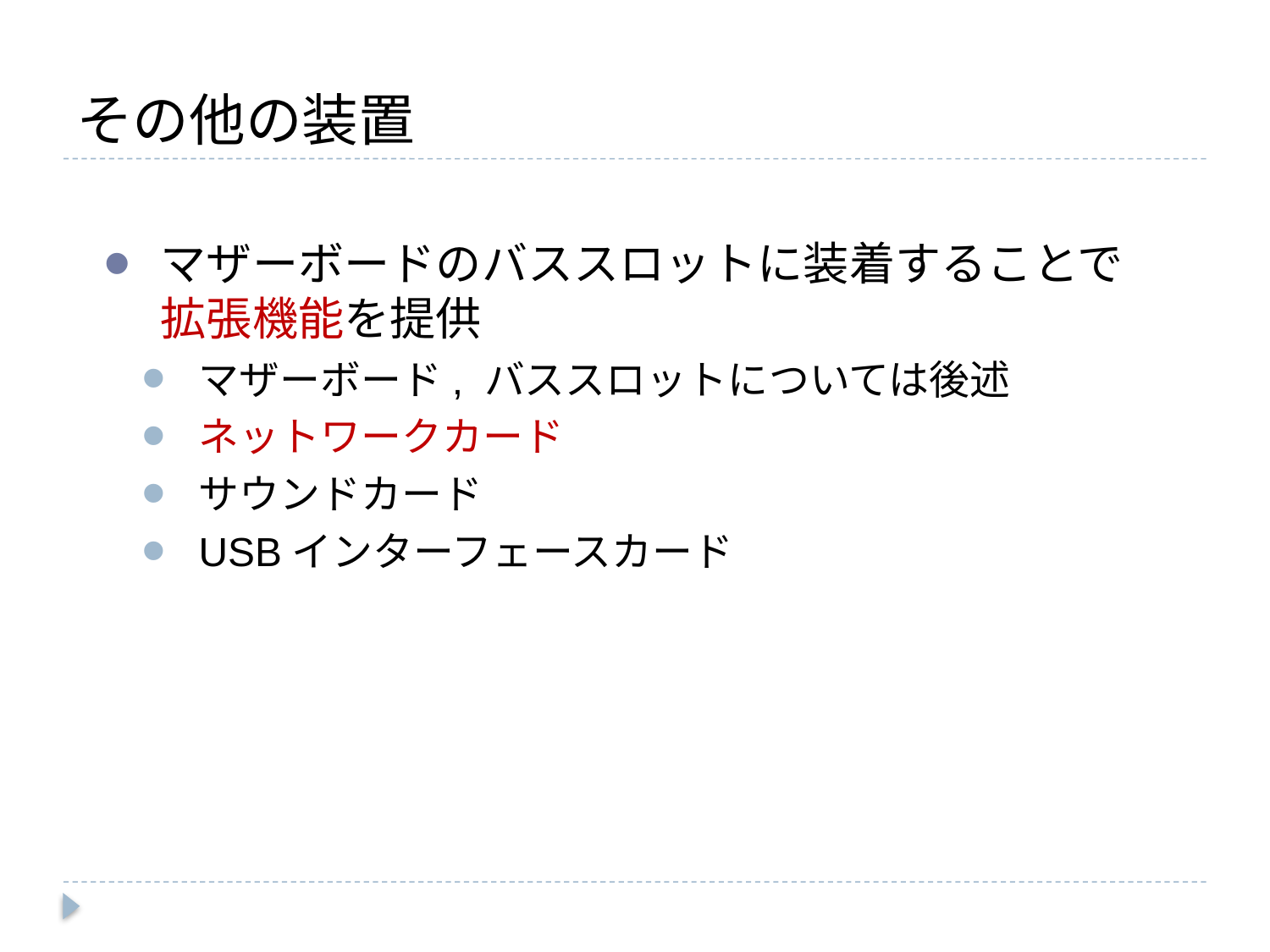

# その他の装置
マザーボードのバススロットに装着することで 拡張機能を提供
マザーボード, バススロットについては後述
ネットワークカード
サウンドカード
USBインターフェースカード